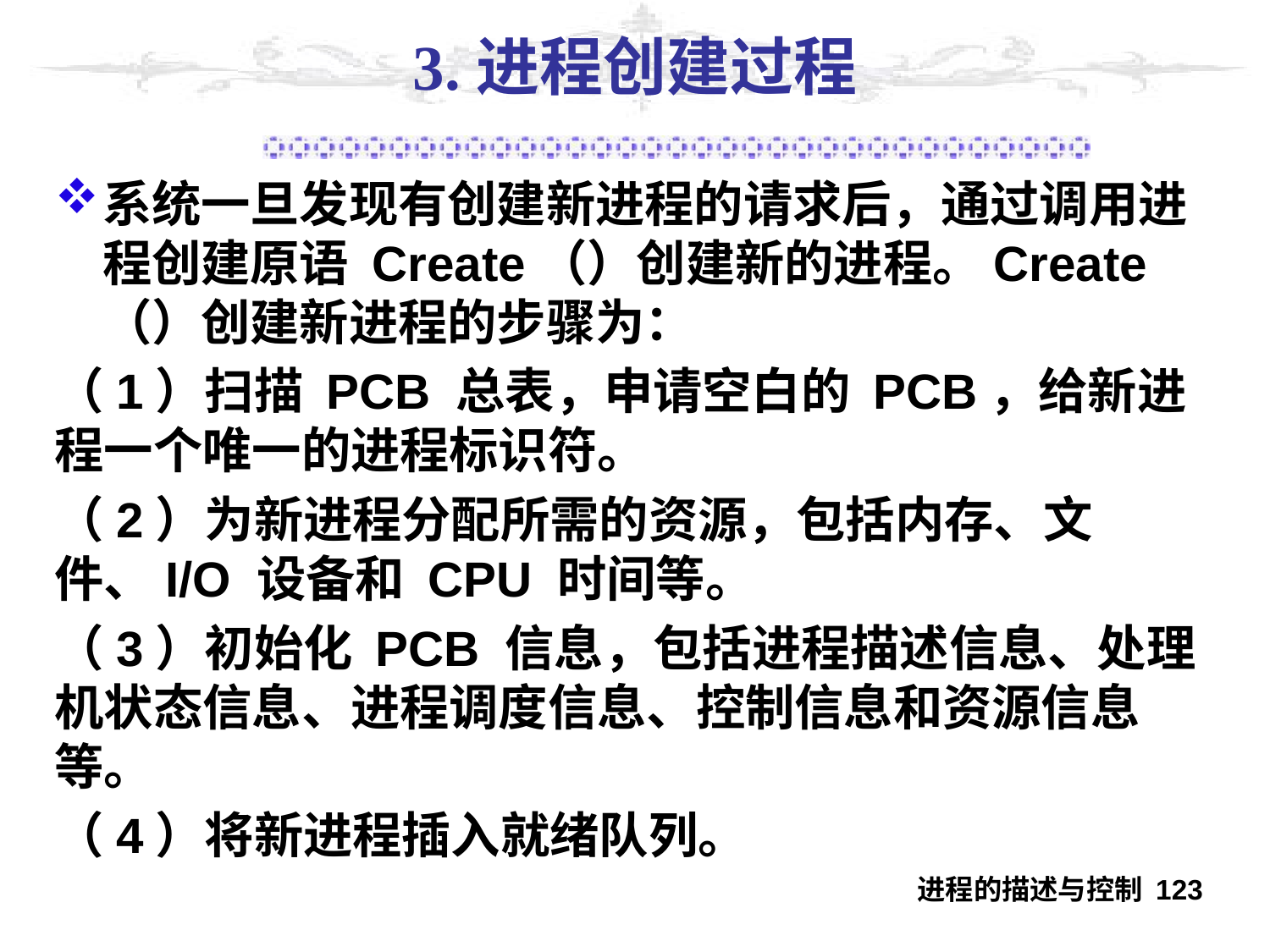

# 3.进程创建过程
系统一旦发现有创建新进程的请求后，通过调用进程创建原语 Create（）创建新的进程。Create（）创建新进程的步骤为：
（1）扫描 PCB 总表，申请空白的 PCB，给新进程一个唯一的进程标识符。
（2）为新进程分配所需的资源，包括内存、文件、I/O 设备和 CPU 时间等。
（3）初始化 PCB 信息，包括进程描述信息、处理机状态信息、进程调度信息、控制信息和资源信息等。
（4）将新进程插入就绪队列。